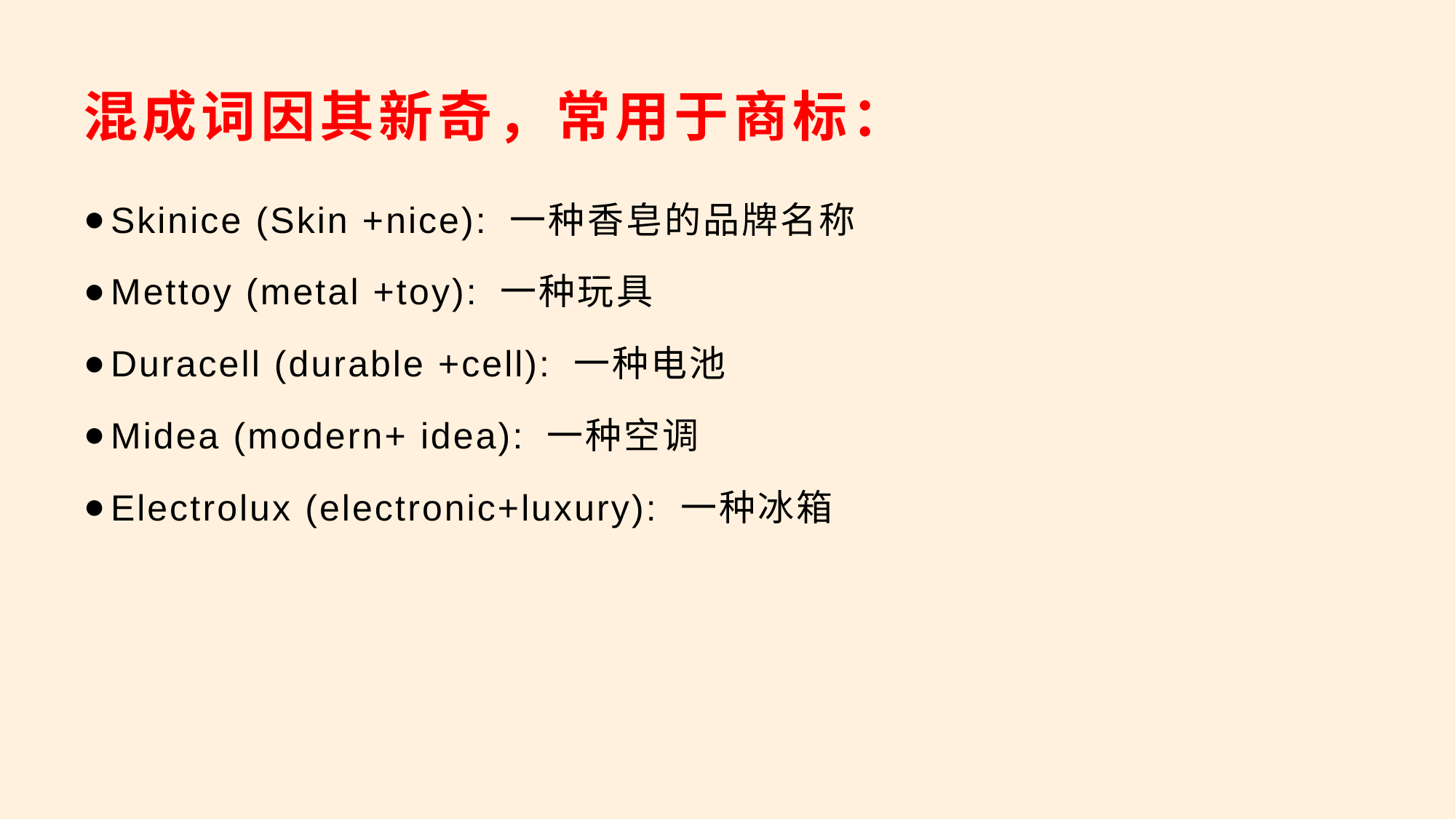

# 混成词因其新奇，常用于商标：
Skinice (Skin +nice): 一种香皂的品牌名称
Mettoy (metal +toy): 一种玩具
Duracell (durable +cell): 一种电池
Midea (modern+ idea): 一种空调
Electrolux (electronic+luxury): 一种冰箱